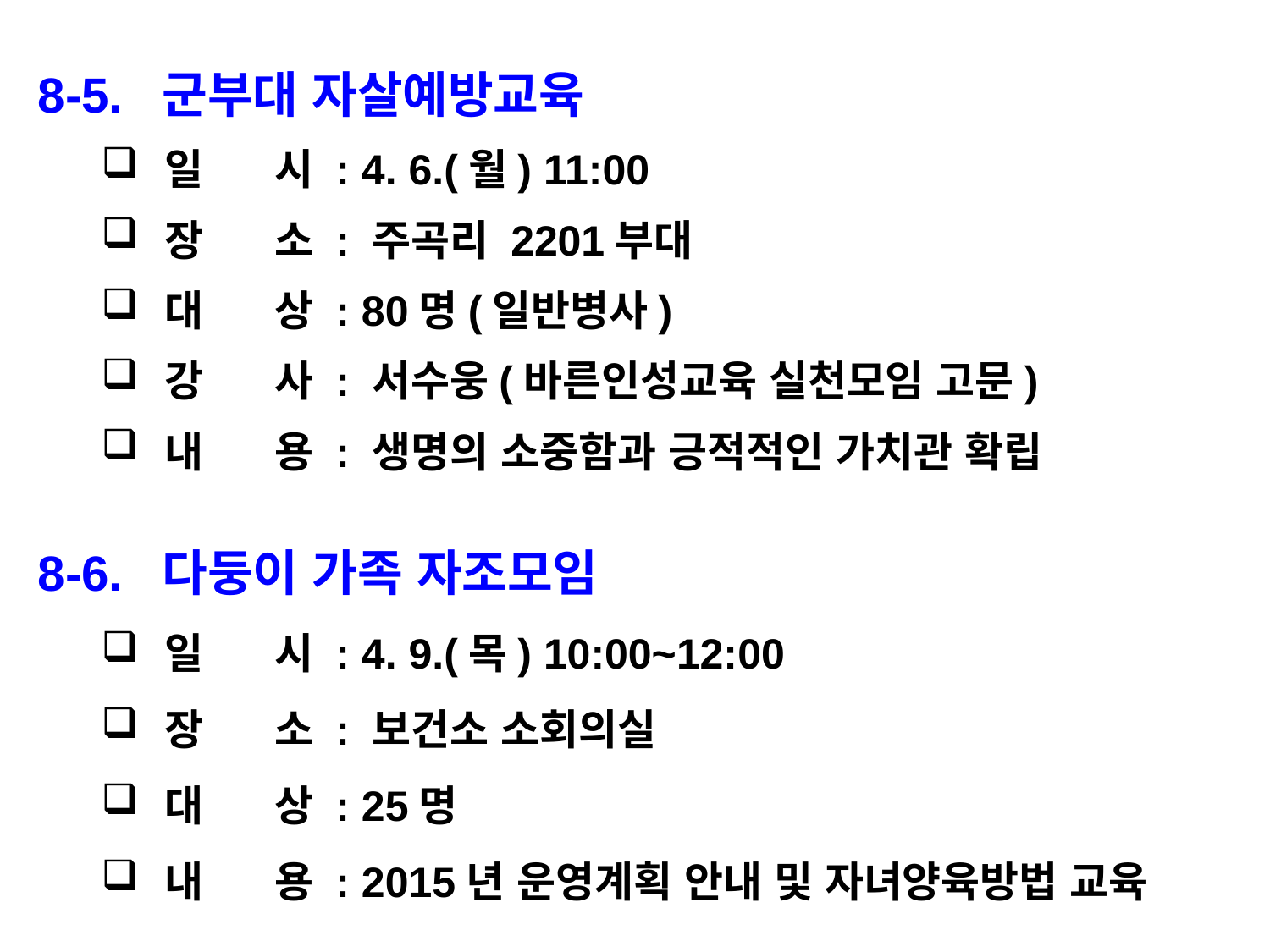

8-5.  군부대 자살예방교육
일      시 : 4. 6.(월) 11:00
장      소 : 주곡리 2201부대
대      상 : 80명(일반병사)
강      사 : 서수웅(바른인성교육 실천모임 고문)
내      용 : 생명의 소중함과 긍적적인 가치관 확립
8-6.  다둥이 가족 자조모임
일      시 : 4. 9.(목) 10:00~12:00
장      소 : 보건소 소회의실
대      상 : 25명
내      용 : 2015년 운영계획 안내 및 자녀양육방법 교육